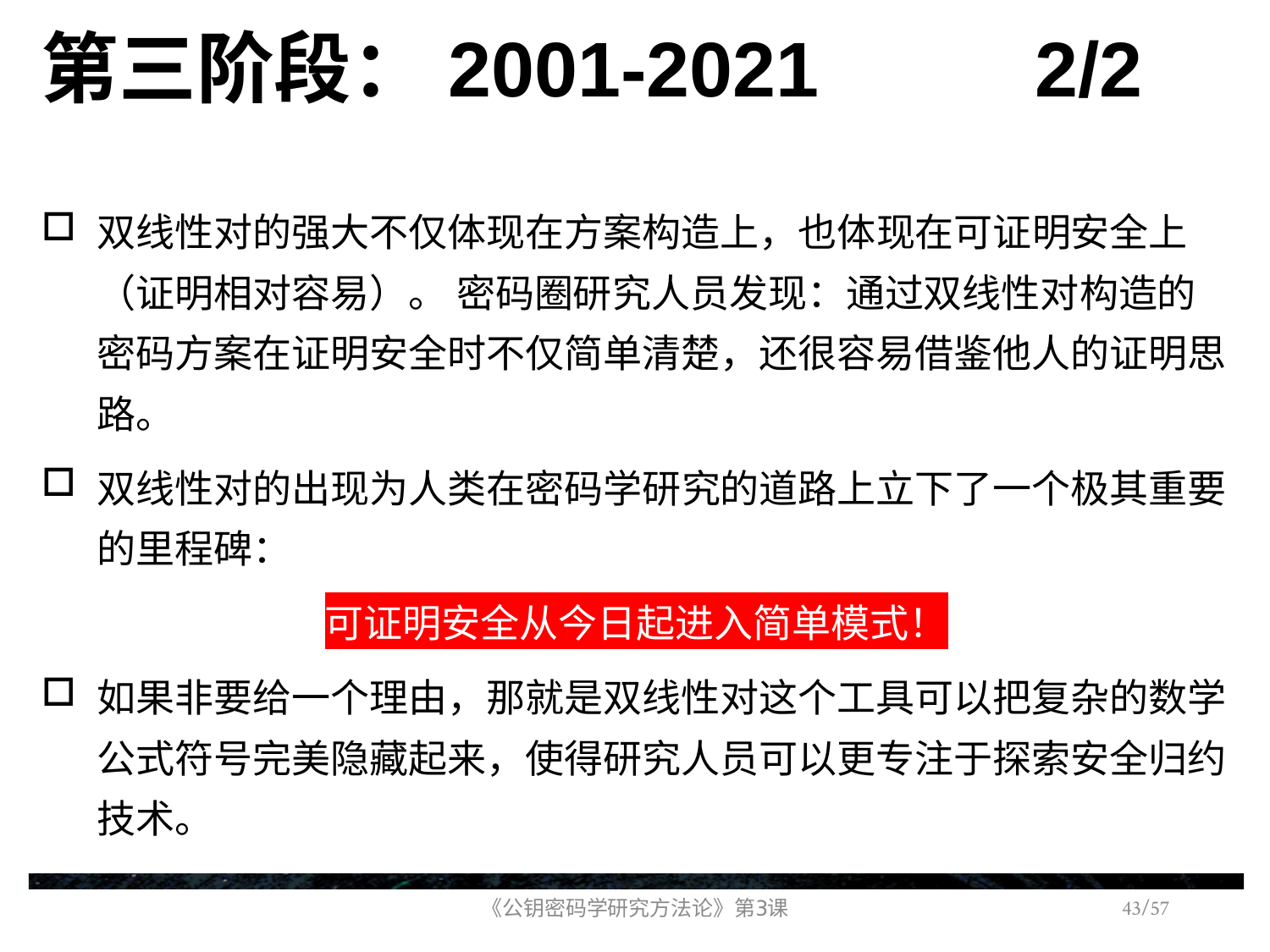

# 第三阶段：2001-2021          2/2
双线性对的强大不仅体现在方案构造上，也体现在可证明安全上（证明相对容易）。 密码圈研究人员发现：通过双线性对构造的密码方案在证明安全时不仅简单清楚，还很容易借鉴他人的证明思路。
双线性对的出现为人类在密码学研究的道路上立下了一个极其重要的里程碑：
可证明安全从今日起进入简单模式！
如果非要给一个理由，那就是双线性对这个工具可以把复杂的数学公式符号完美隐藏起来，使得研究人员可以更专注于探索安全归约技术。
《公钥密码学研究方法论》第3课
43/57